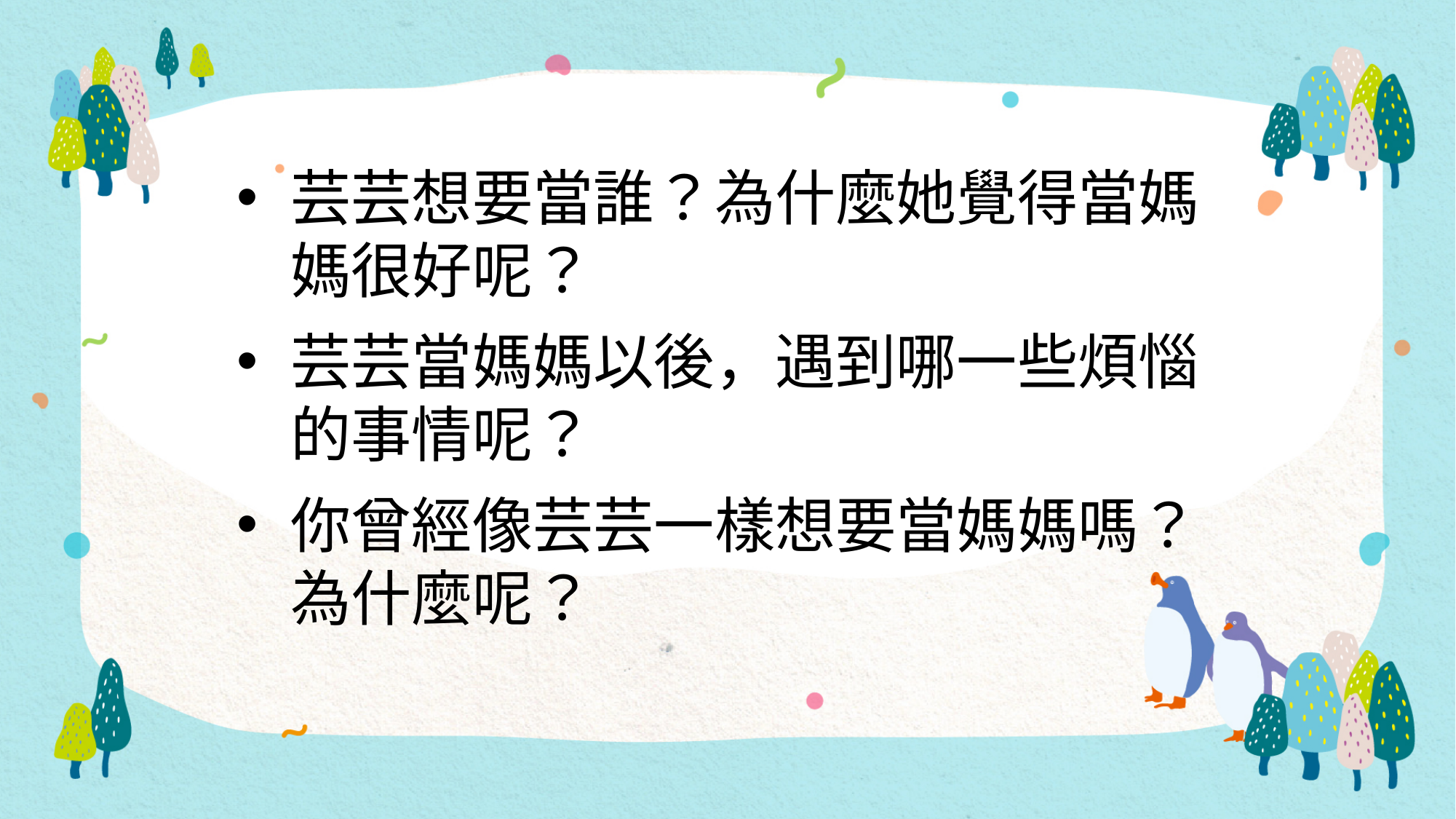

#
芸芸想要當誰？為什麼她覺得當媽媽很好呢？
芸芸當媽媽以後，遇到哪一些煩惱的事情呢？
你曾經像芸芸一樣想要當媽媽嗎？為什麼呢？